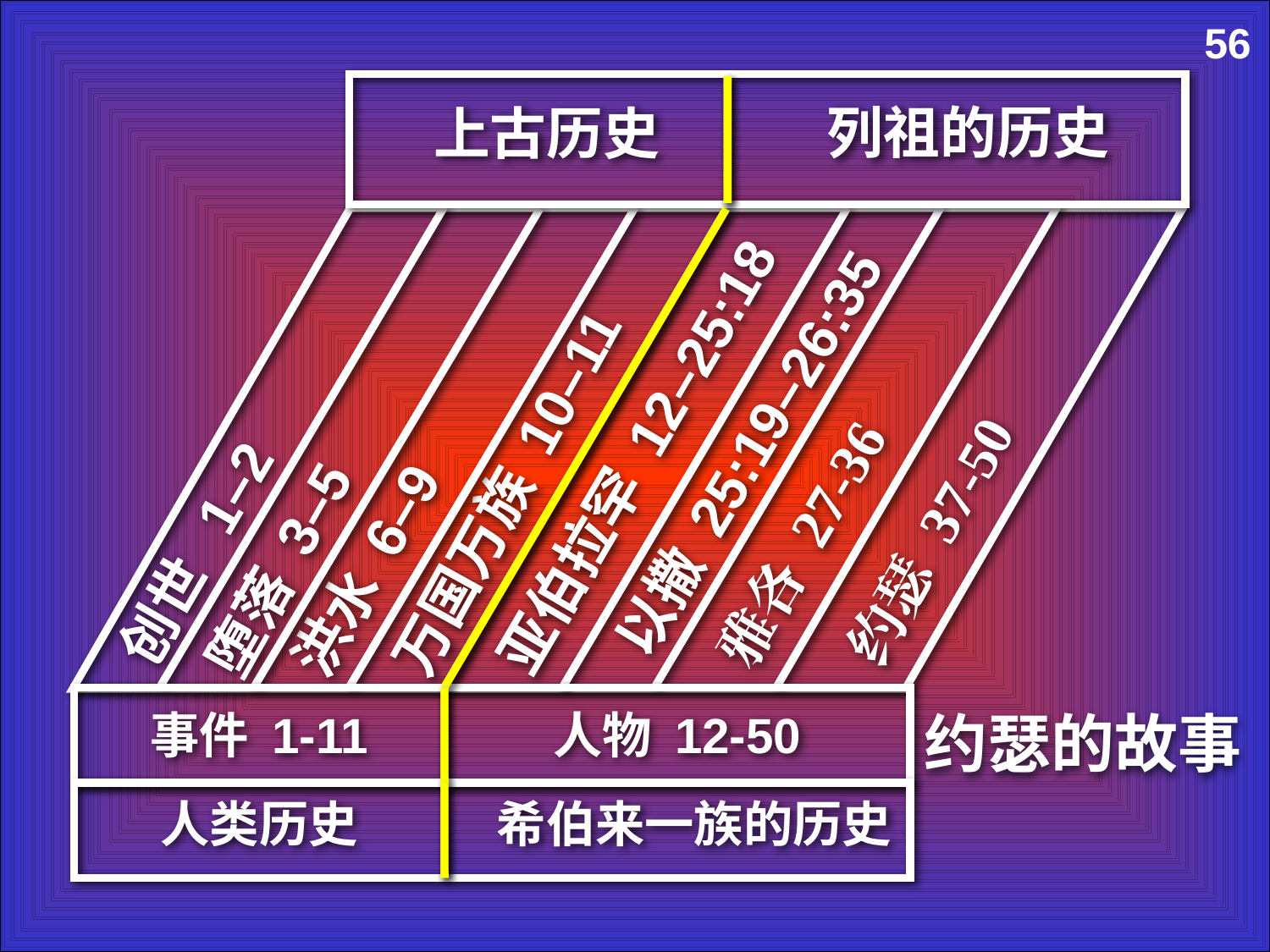

56

列祖的历史
上古历史

以撒 25:19–26:35
亚伯拉罕 12–25:18
万国万族 10–11
 创世  1–2
约瑟 37-50
雅各 27-36
洪水 6–9
约瑟的故事
堕落 3–5

事件 1-11
人物 12-50

人类历史
希伯来一族的历史